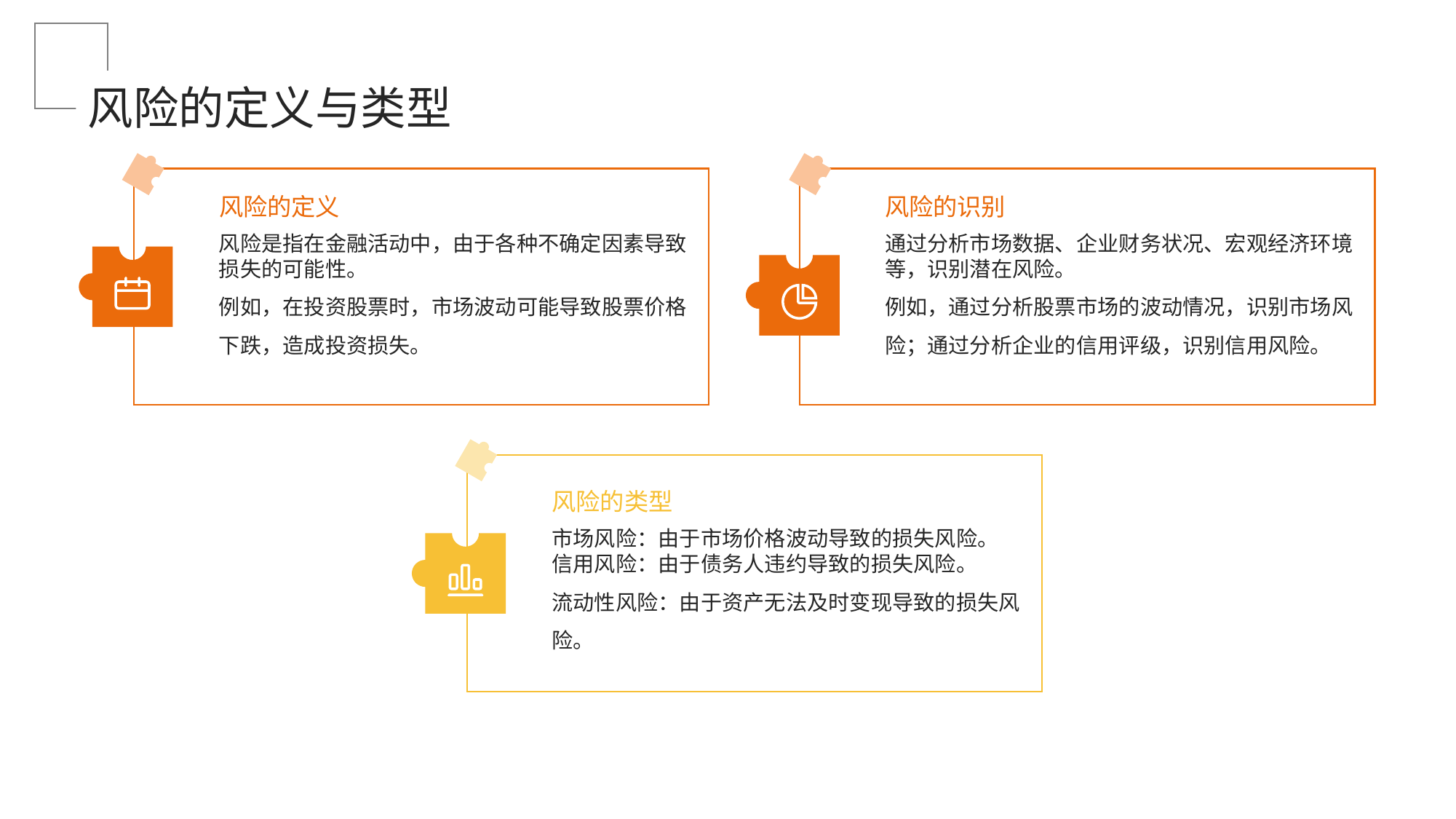

风险的定义与类型

风险的定义
风险的识别
风险是指在金融活动中，由于各种不确定因素导致损失的可能性。
例如，在投资股票时，市场波动可能导致股票价格下跌，造成投资损失。
通过分析市场数据、企业财务状况、宏观经济环境等，识别潜在风险。
例如，通过分析股票市场的波动情况，识别市场风险；通过分析企业的信用评级，识别信用风险。

风险的类型
市场风险：由于市场价格波动导致的损失风险。
信用风险：由于债务人违约导致的损失风险。
流动性风险：由于资产无法及时变现导致的损失风险。